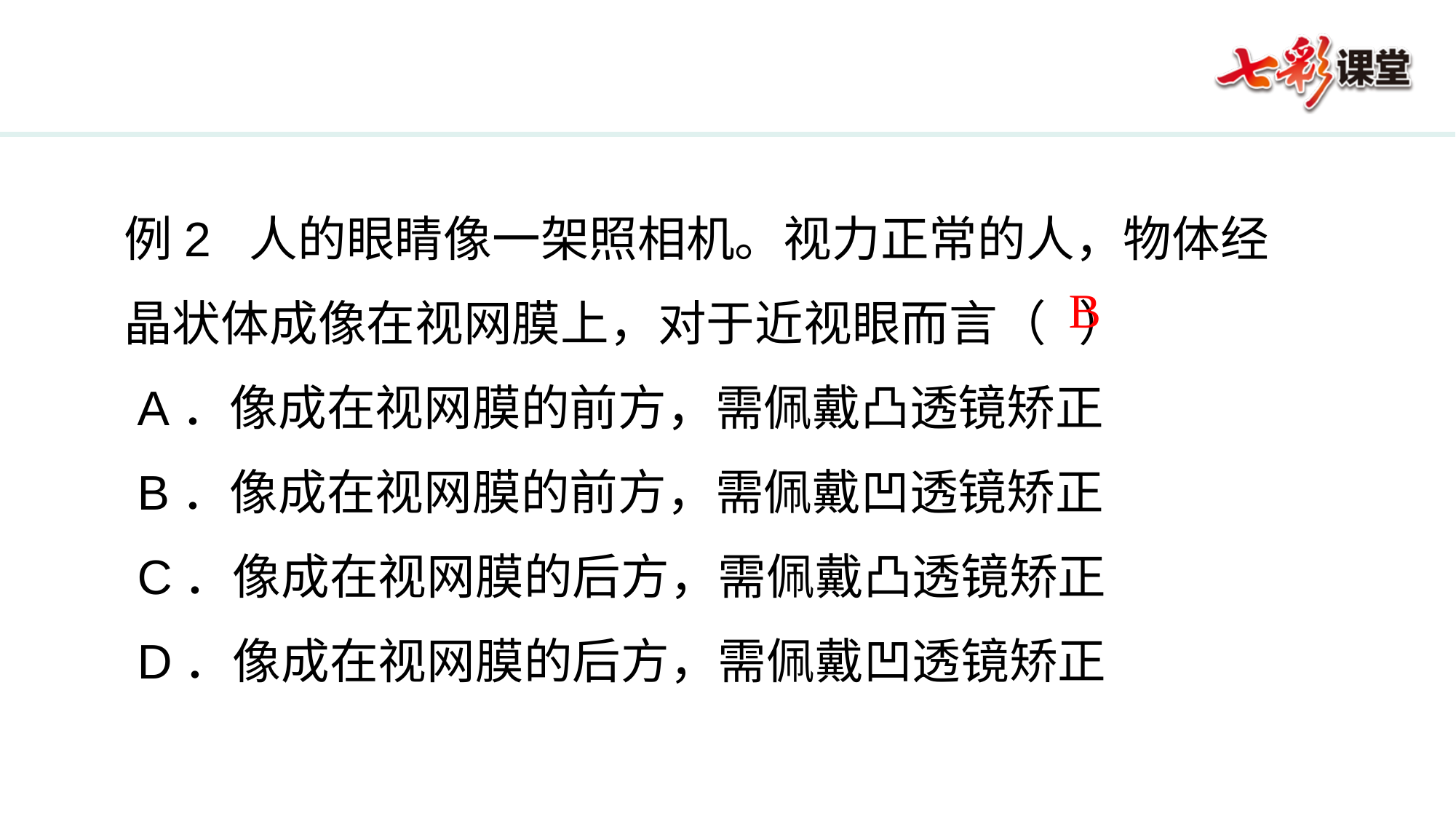

例2  人的眼睛像一架照相机。视力正常的人，物体经晶状体成像在视网膜上，对于近视眼而言（   ）
 A．像成在视网膜的前方，需佩戴凸透镜矫正
 B．像成在视网膜的前方，需佩戴凹透镜矫正
 C．像成在视网膜的后方，需佩戴凸透镜矫正
 D．像成在视网膜的后方，需佩戴凹透镜矫正
B